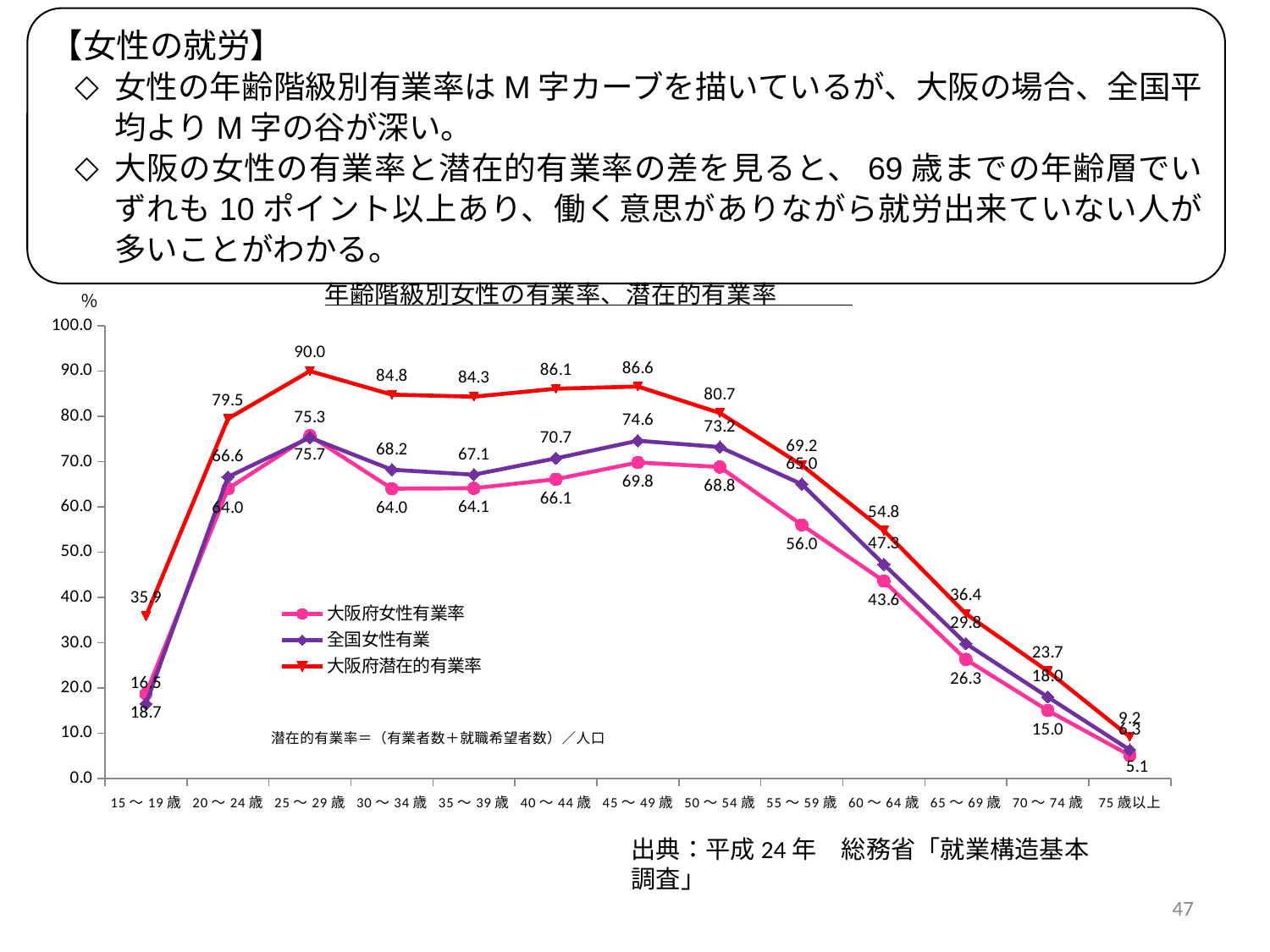

【女性の就労】
女性の年齢階級別有業率はM字カーブを描いているが、大阪の場合、全国平均よりM字の谷が深い。
大阪の女性の有業率と潜在的有業率の差を見ると、69歳までの年齢層でいずれも10ポイント以上あり、働く意思がありながら就労出来ていない人が多いことがわかる。

### Chart

| Category | 大阪府女性有業率 | 全国女性有業 | 大阪府潜在的有業率 |
|---|---|---|---|
| 15～19歳 | 18.7 | 16.5 | 35.86206896551724 |
| 20～24歳 | 64.0 | 66.6 | 79.45205479452055 |
| 25～29歳 | 75.7 | 75.3 | 89.98435054773083 |
| 30～34歳 | 64.0 | 68.2 | 84.78731074260995 |
| 35～39歳 | 64.1 | 67.1 | 84.33420365535248 |
| 40～44歳 | 66.1 | 70.7 | 86.09179415855354 |
| 45～49歳 | 69.8 | 74.6 | 86.58125421443022 |
| 50～54歳 | 68.8 | 73.2 | 80.72337042925278 |
| 55～59歳 | 56.0 | 65.0 | 69.19393455706306 |
| 60～64歳 | 43.6 | 47.3 | 54.75992228698306 |
| 65～69歳 | 26.3 | 29.8 | 36.38089212274597 |
| 70～74歳 | 15.0 | 18.0 | 23.697478991596636 |
| 75歳以上 | 5.1 | 6.3 | 9.184564344333857 |
出典：平成24年　総務省「就業構造基本調査」
47